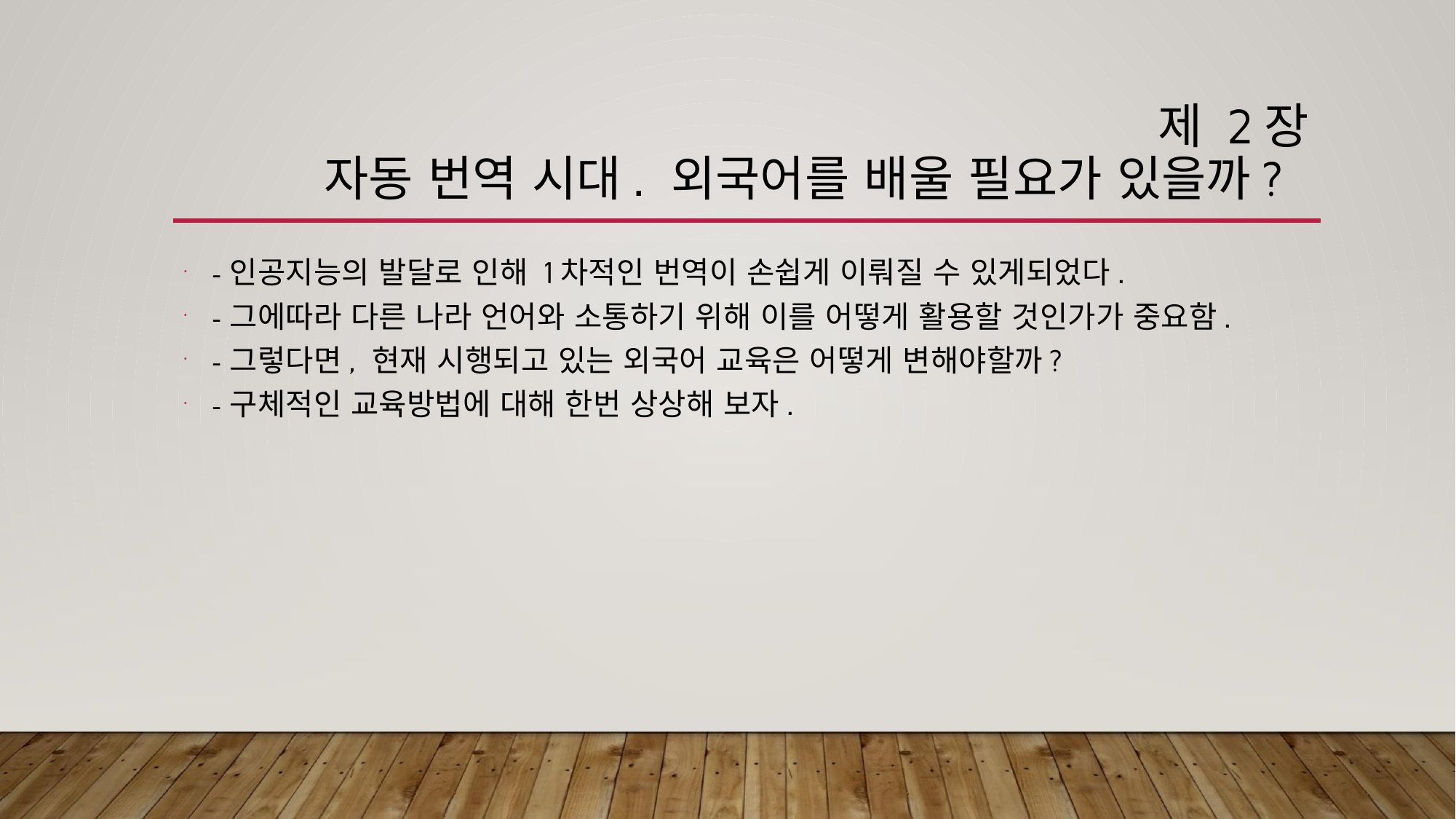

# 제 2장 자동 번역 시대. 외국어를 배울 필요가 있을까?
-인공지능의 발달로 인해 1차적인 번역이 손쉽게 이뤄질 수 있게되었다.
-그에따라 다른 나라 언어와 소통하기 위해 이를 어떻게 활용할 것인가가 중요함.
-그렇다면, 현재 시행되고 있는 외국어 교육은 어떻게 변해야할까?
-구체적인 교육방법에 대해 한번 상상해 보자.